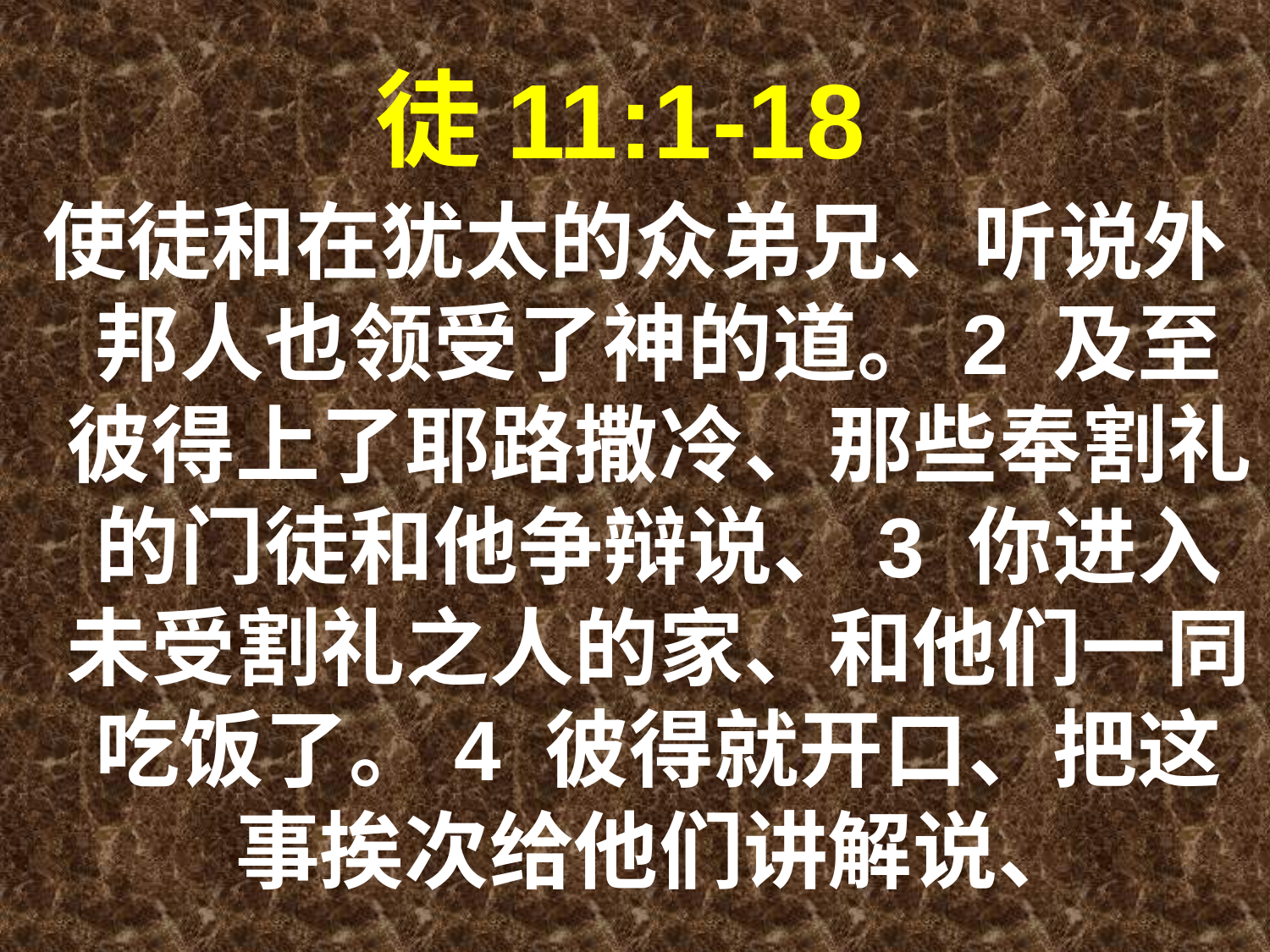

徒11:1-18
使徒和在犹太的众弟兄、听说外邦人也领受了神的道。2 及至彼得上了耶路撒冷、那些奉割礼的门徒和他争辩说、3 你进入未受割礼之人的家、和他们一同吃饭了。4 彼得就开口、把这事挨次给他们讲解说、